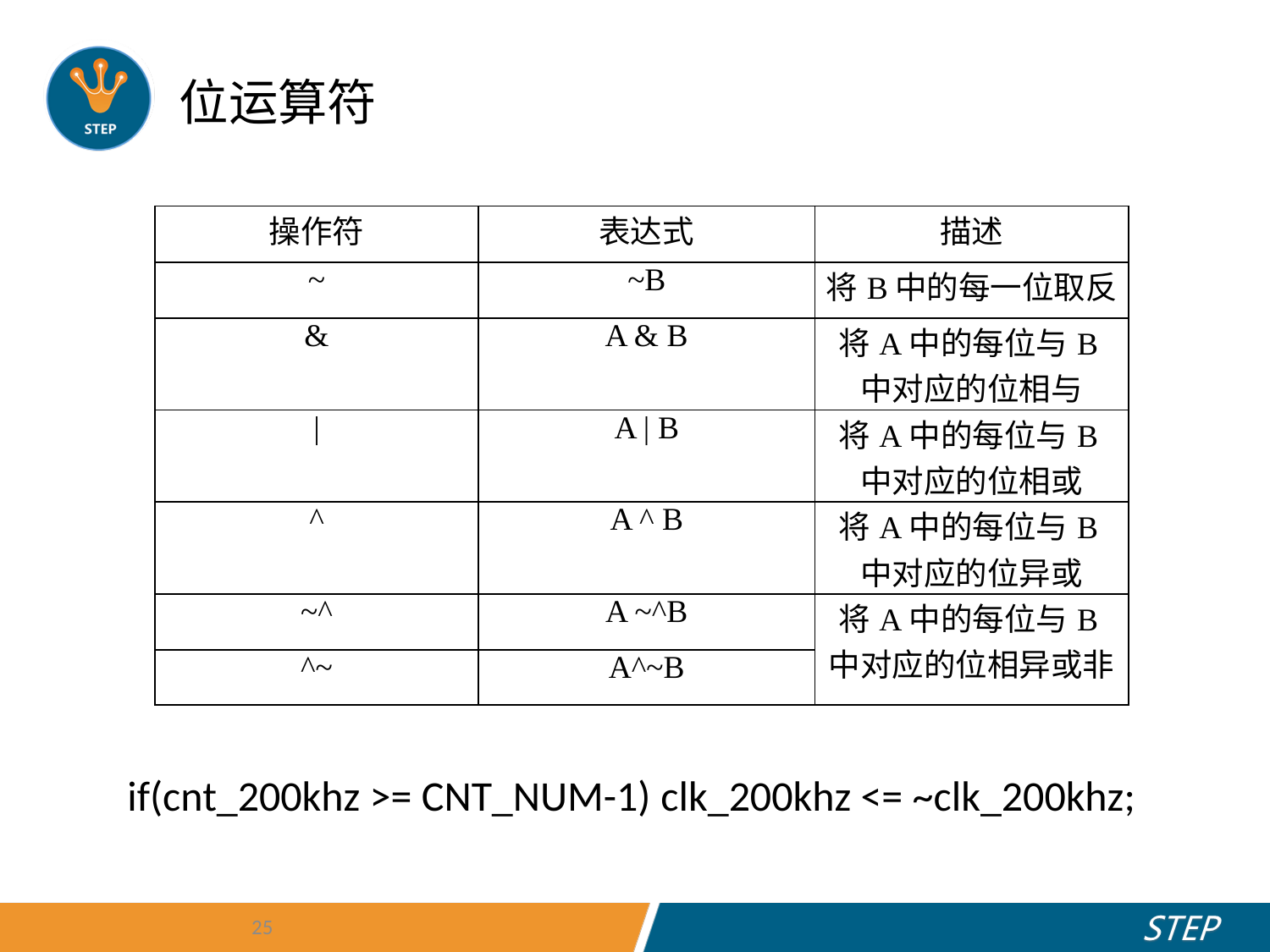

# 位运算符
| 操作符 | 表达式 | 描述 |
| --- | --- | --- |
| ~ | ~B | 将B中的每一位取反 |
| & | A & B | 将A中的每位与B中对应的位相与 |
| | | A | B | 将A中的每位与B中对应的位相或 |
| ^ | A ^ B | 将A中的每位与B中对应的位异或 |
| ~^ | A ~^B | 将A中的每位与B中对应的位相异或非 |
| ^~ | A^~B |  |
if(cnt_200khz >= CNT_NUM-1) clk_200khz <= ~clk_200khz;
25